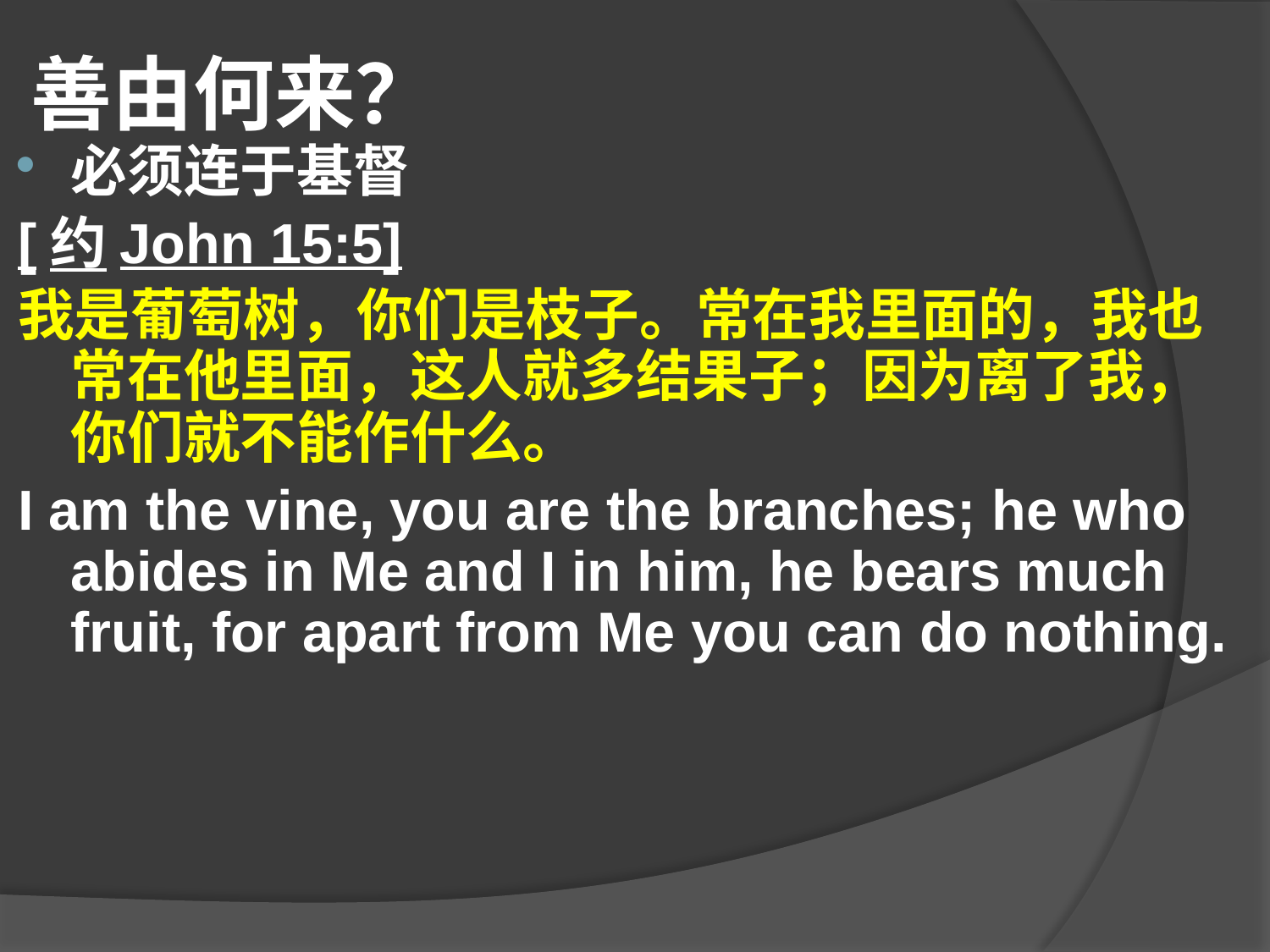

# 善由何来？
必须连于基督
[约John 15:5]
我是葡萄树，你们是枝子。常在我里面的，我也常在他里面，这人就多结果子；因为离了我，你们就不能作什么。
I am the vine, you are the branches; he who abides in Me and I in him, he bears much fruit, for apart from Me you can do nothing.